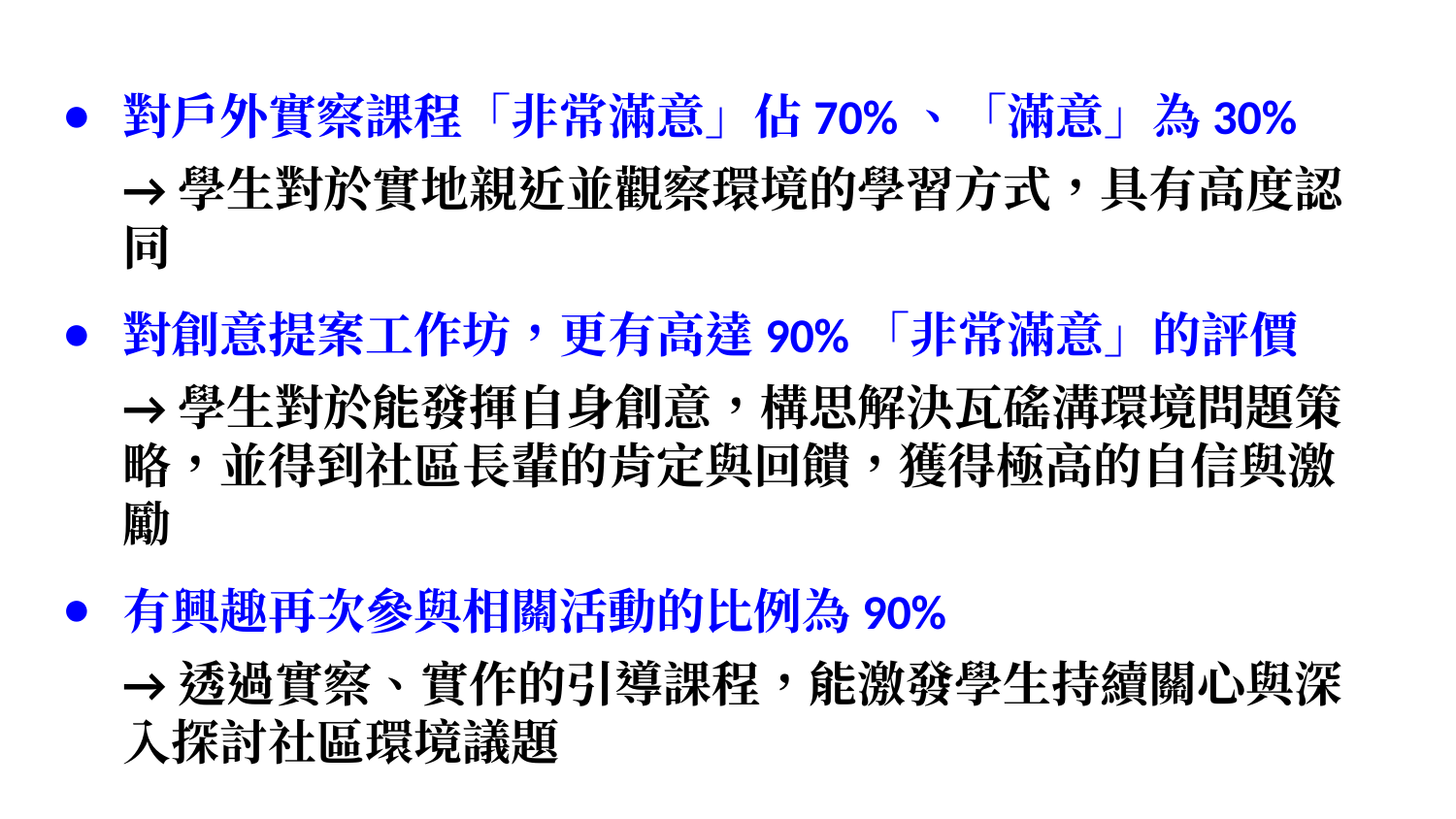

對戶外實察課程「非常滿意」佔70%、「滿意」為30%

→學生對於實地親近並觀察環境的學習方式，具有高度認同

對創意提案工作坊，更有高達90%「非常滿意」的評價

→學生對於能發揮自身創意，構思解決瓦磘溝環境問題策略，並得到社區長輩的肯定與回饋，獲得極高的自信與激勵

有興趣再次參與相關活動的比例為90%

→透過實察、實作的引導課程，能激發學生持續關心與深入探討社區環境議題